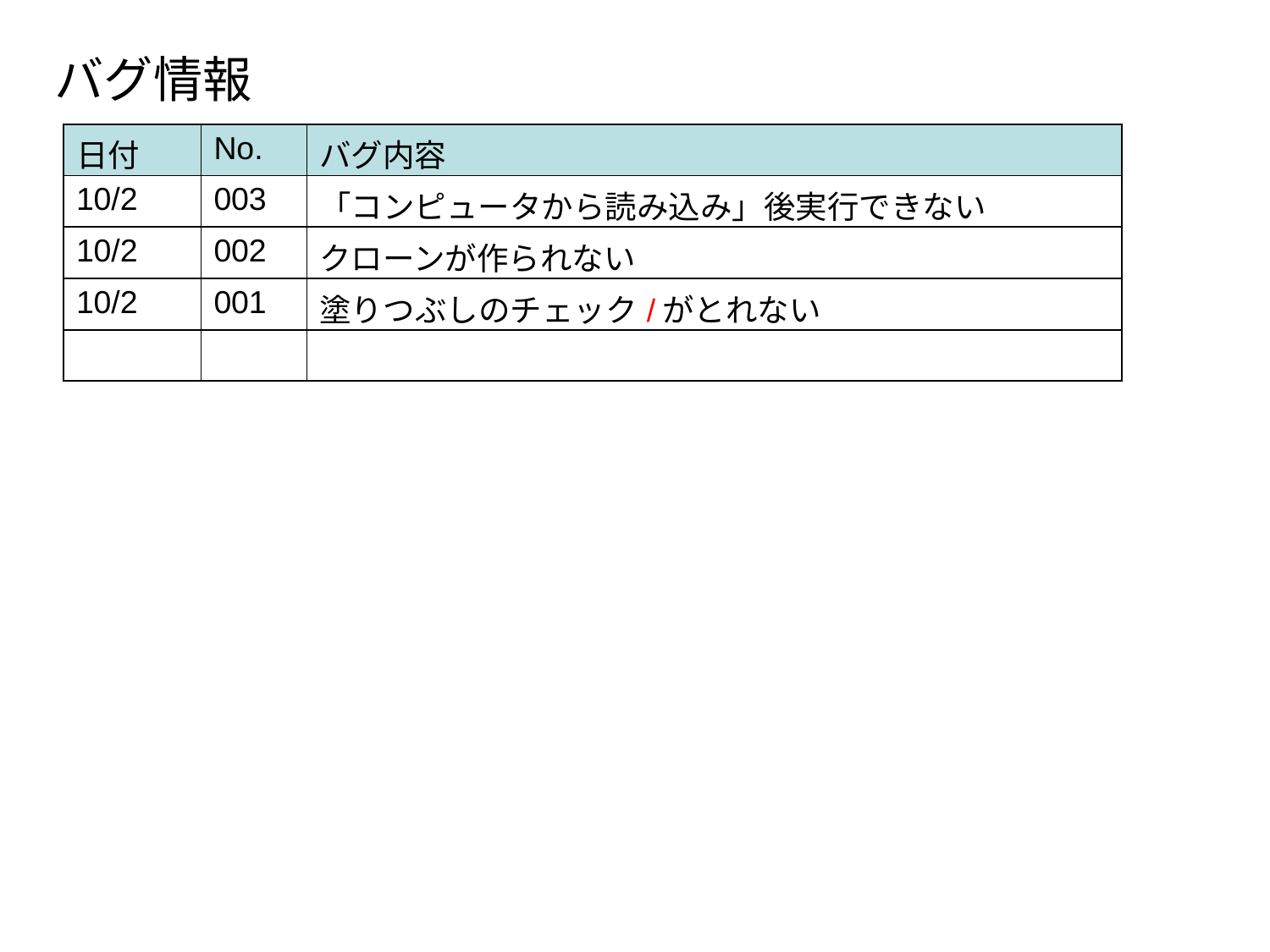

バグ情報
| 日付 | No. | バグ内容 |
| --- | --- | --- |
| 10/2 | 003 | 「コンピュータから読み込み」後実行できない |
| 10/2 | 002 | クローンが作られない |
| 10/2 | 001 | 塗りつぶしのチェック/がとれない |
|  |  |  |